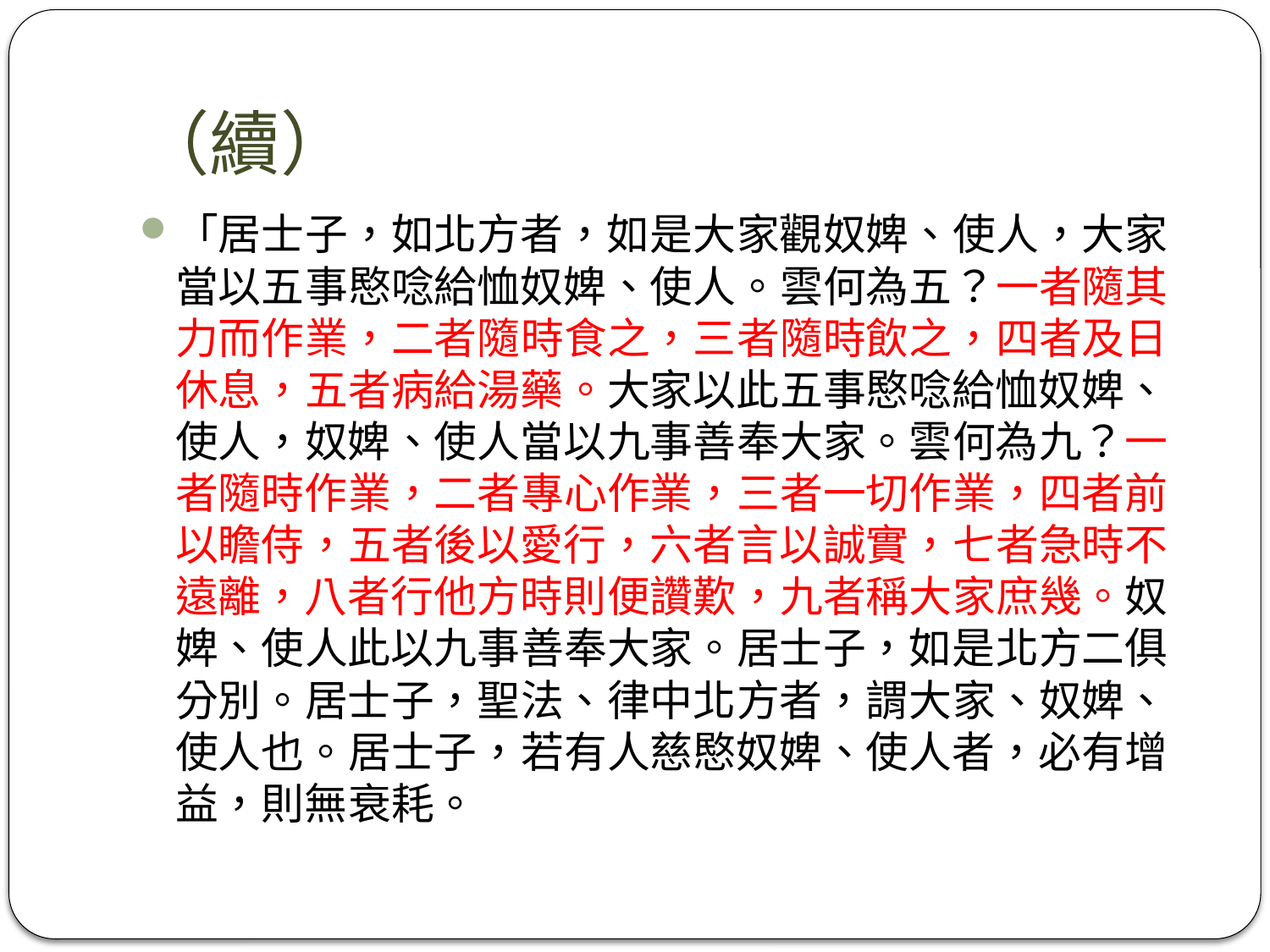

# （續）
「居士子，如北方者，如是大家觀奴婢、使人，大家當以五事愍唸給恤奴婢、使人。雲何為五？一者隨其力而作業，二者隨時食之，三者隨時飲之，四者及日休息，五者病給湯藥。大家以此五事愍唸給恤奴婢、使人，奴婢、使人當以九事善奉大家。雲何為九？一者隨時作業，二者專心作業，三者一切作業，四者前以瞻侍，五者後以愛行，六者言以誠實，七者急時不遠離，八者行他方時則便讚歎，九者稱大家庶幾。奴婢、使人此以九事善奉大家。居士子，如是北方二俱分別。居士子，聖法、律中北方者，謂大家、奴婢、使人也。居士子，若有人慈愍奴婢、使人者，必有增益，則無衰耗。